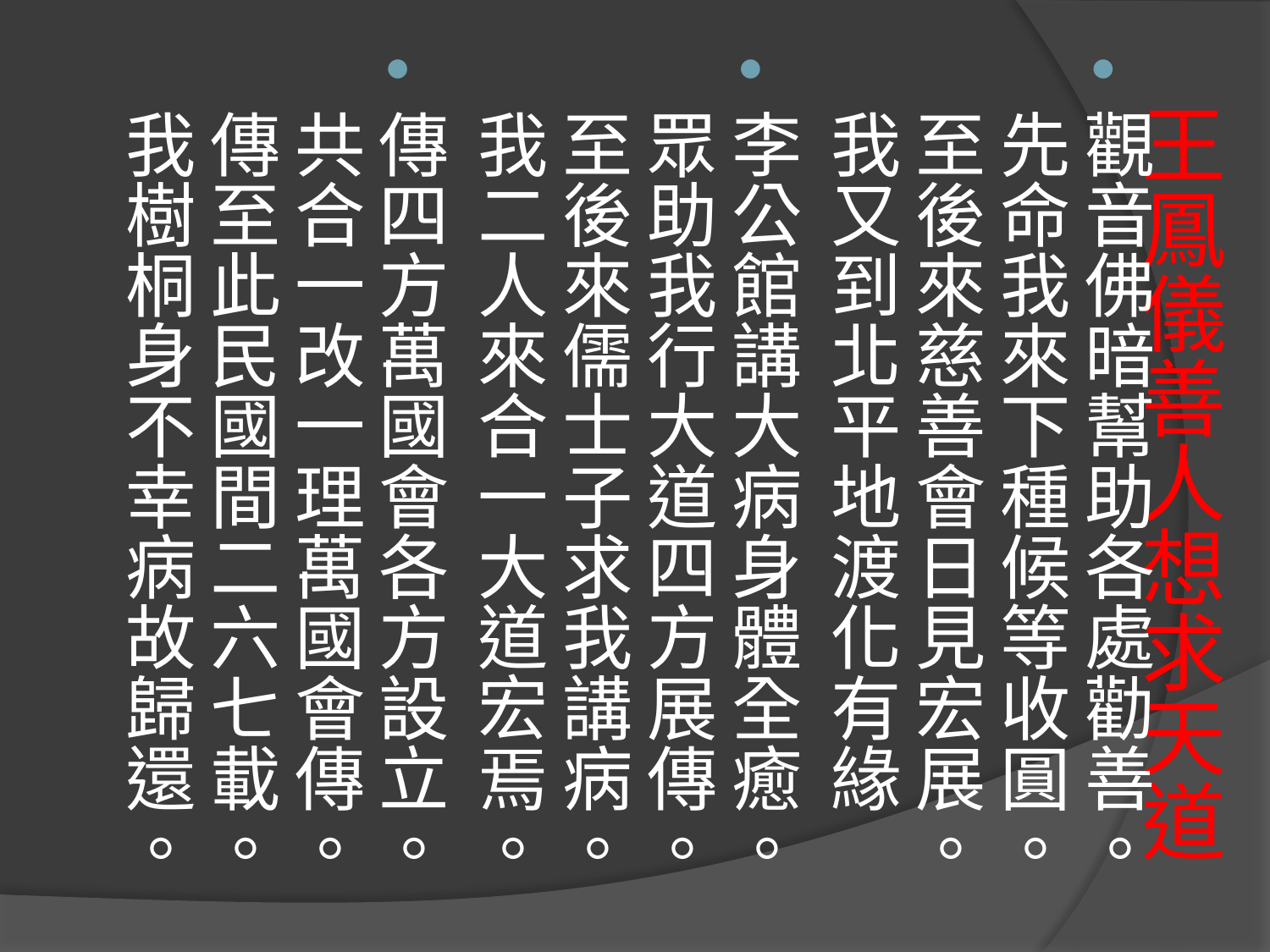

觀音佛暗幫助各處勸善。
先命我來下種候等收圓。
至後來慈善會日見宏展。
我又到北平地渡化有緣
李公館講大病身體全癒。
眾助我行大道四方展傳。
至後來儒士子求我講病。
我二人來合一大道宏焉。
傳四方萬國會各方設立。
共合一改一理萬國會傳。
傳至此民國間二六七載。
我樹桐身不幸病故歸還。
# 王鳳儀善人想求天道